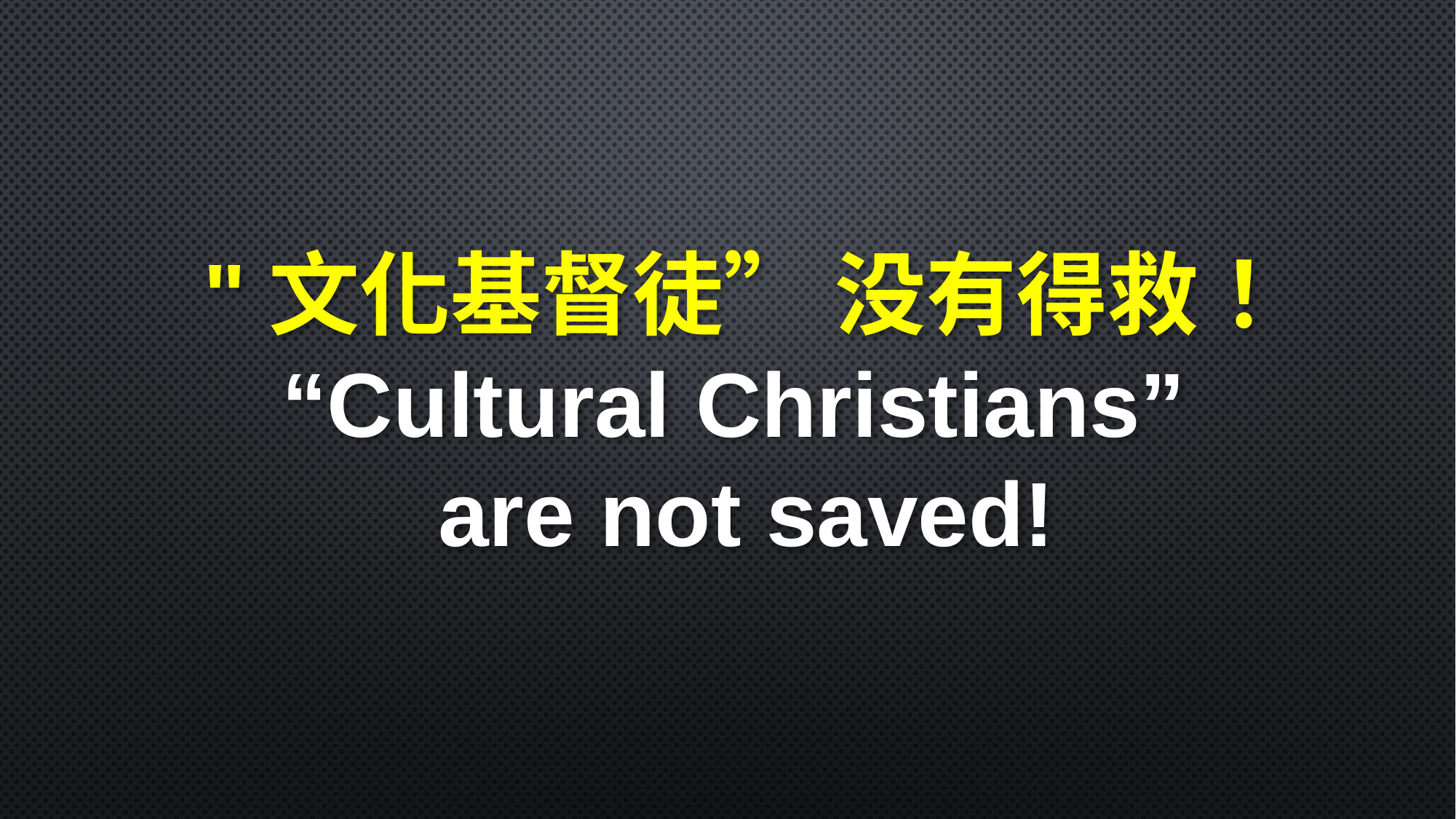

"文化基督徒” 没有得救！
“Cultural Christians”
are not saved!